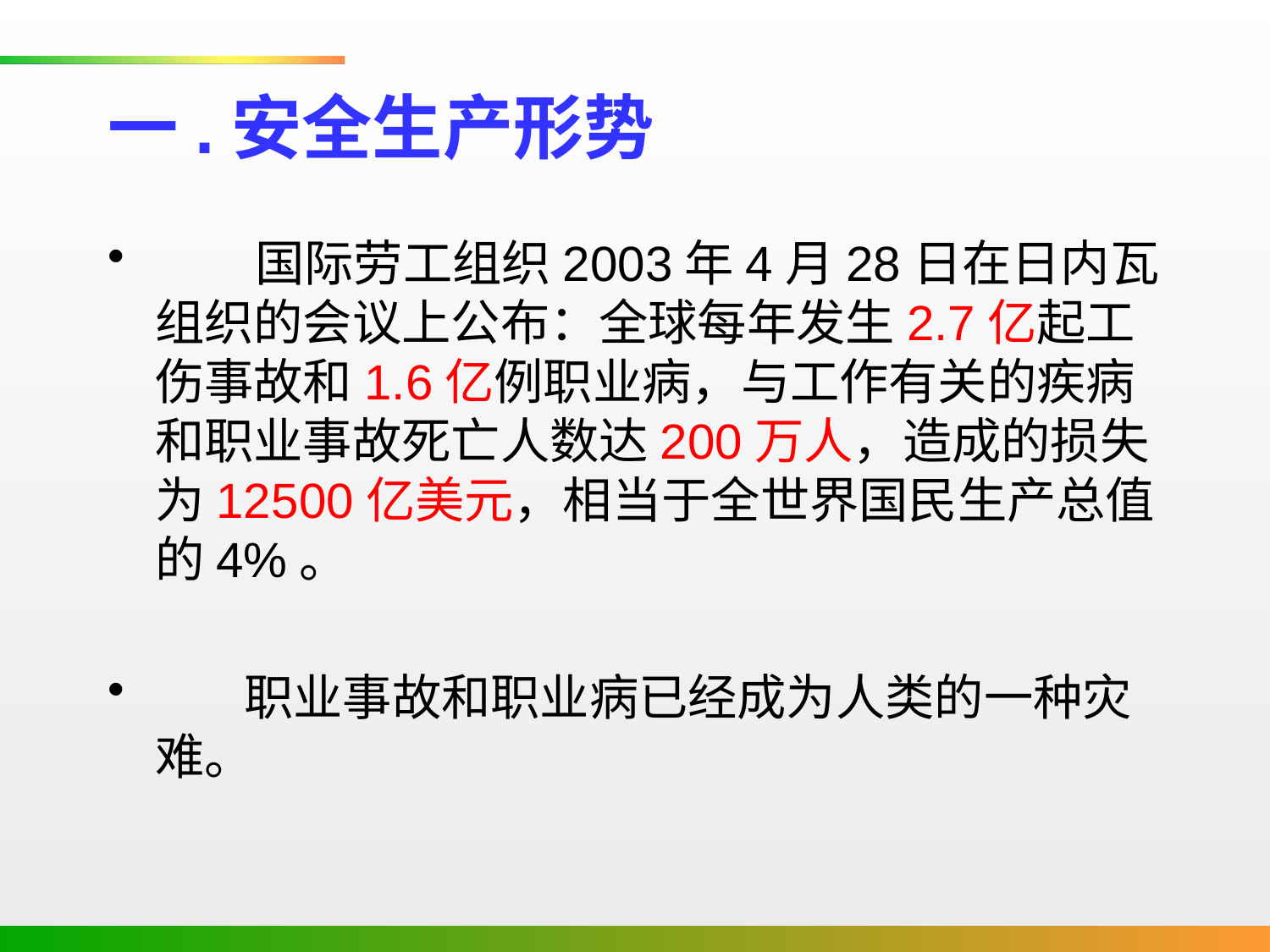

# 一.安全生产形势
        国际劳工组织2003年4月28日在日内瓦组织的会议上公布：全球每年发生2.7亿起工伤事故和1.6亿例职业病，与工作有关的疾病和职业事故死亡人数达200万人，造成的损失为12500亿美元，相当于全世界国民生产总值的4%。

       职业事故和职业病已经成为人类的一种灾难。